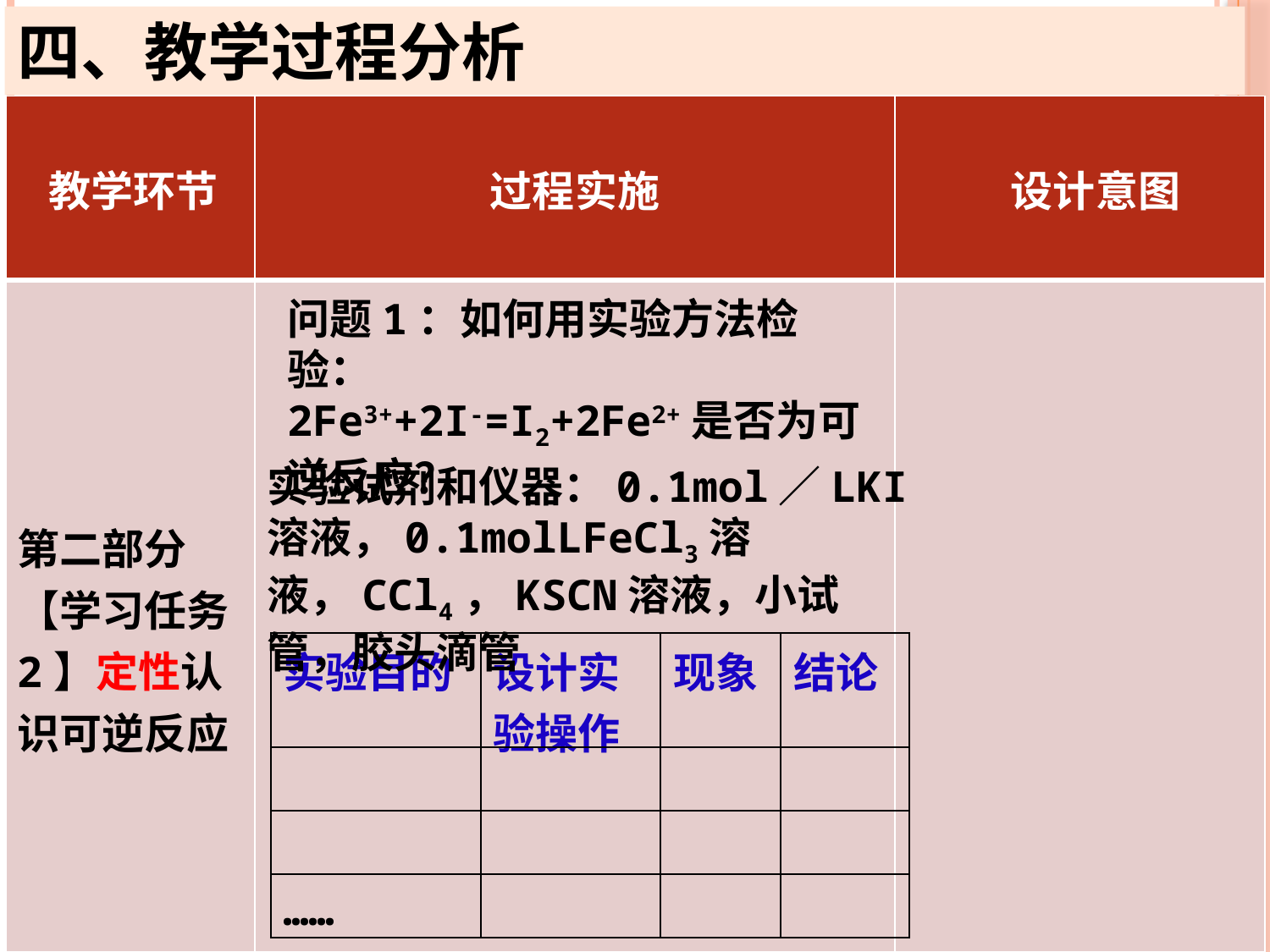

四、教学过程分析
| 教学环节 | 过程实施 | 设计意图 |
| --- | --- | --- |
| 第二部分 【学习任务2】定性认识可逆反应 |  |  |
问题1：如何用实验方法检验：
2Fe3++2I-=I2+2Fe2+是否为可逆反应？
实验试剂和仪器：0.1mol／LKI溶液，0.1molLFeCl3溶液，CCl4，KSCN溶液，小试管，胶头滴管
| 实验目的 | 设计实验操作 | 现象 | 结论 |
| --- | --- | --- | --- |
|  |  |  |  |
|  |  |  |  |
| …… |  |  |  |

10